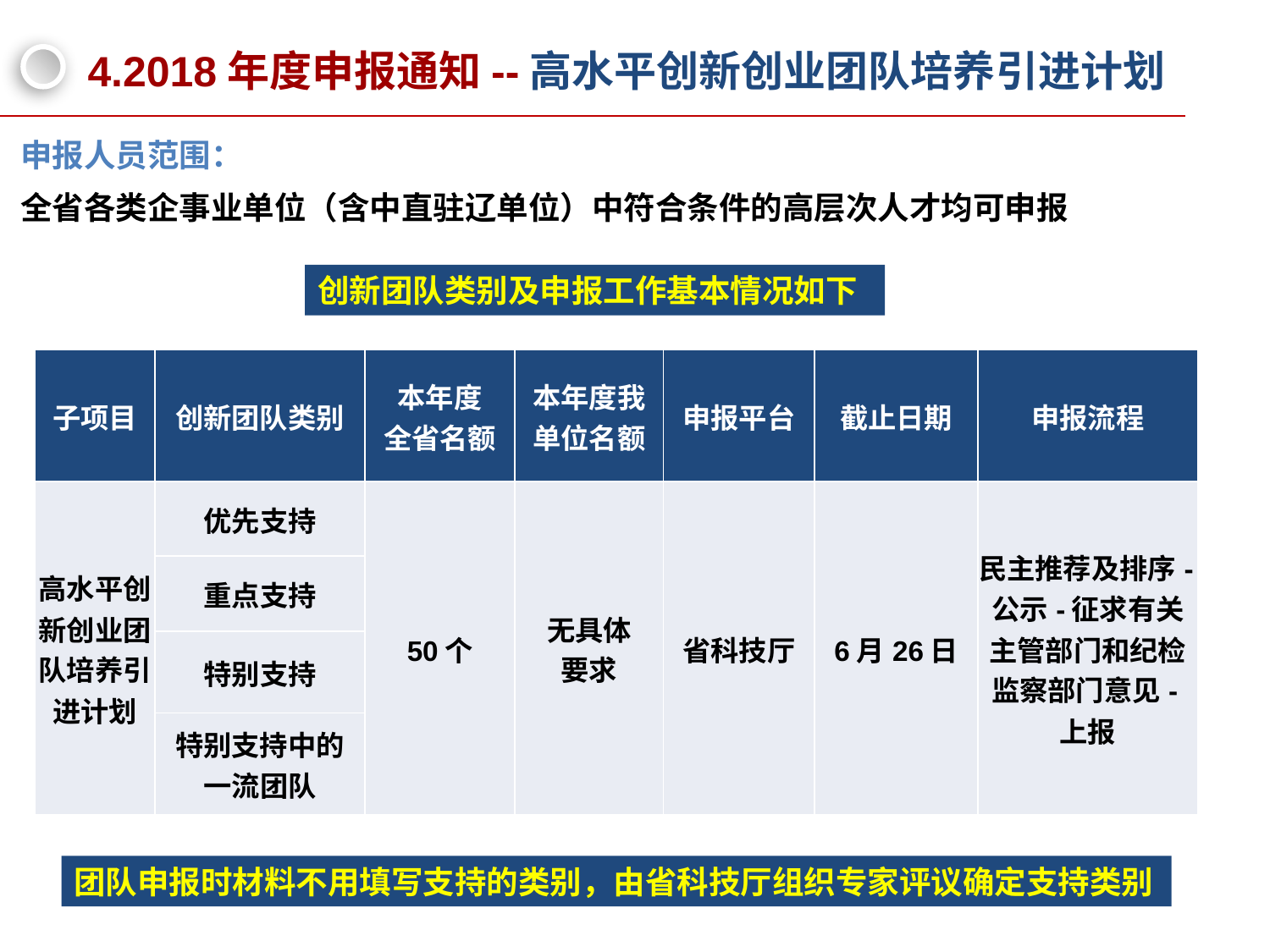

# 4.2018年度申报通知--高水平创新创业团队培养引进计划
申报人员范围：
全省各类企事业单位（含中直驻辽单位）中符合条件的高层次人才均可申报
创新团队类别及申报工作基本情况如下
| 子项目 | 创新团队类别 | 本年度 全省名额 | 本年度我 单位名额 | 申报平台 | 截止日期 | 申报流程 |
| --- | --- | --- | --- | --- | --- | --- |
| 高水平创新创业团队培养引进计划 | 优先支持 | 50个 | 无具体 要求 | 省科技厅 | 6月26日 | 民主推荐及排序-公示-征求有关主管部门和纪检监察部门意见-上报 |
|  | 重点支持 |  |  |  |  |  |
|  | 特别支持 |  |  |  |  |  |
|  | 特别支持中的 一流团队 |  |  |  |  |  |
团队申报时材料不用填写支持的类别，由省科技厅组织专家评议确定支持类别